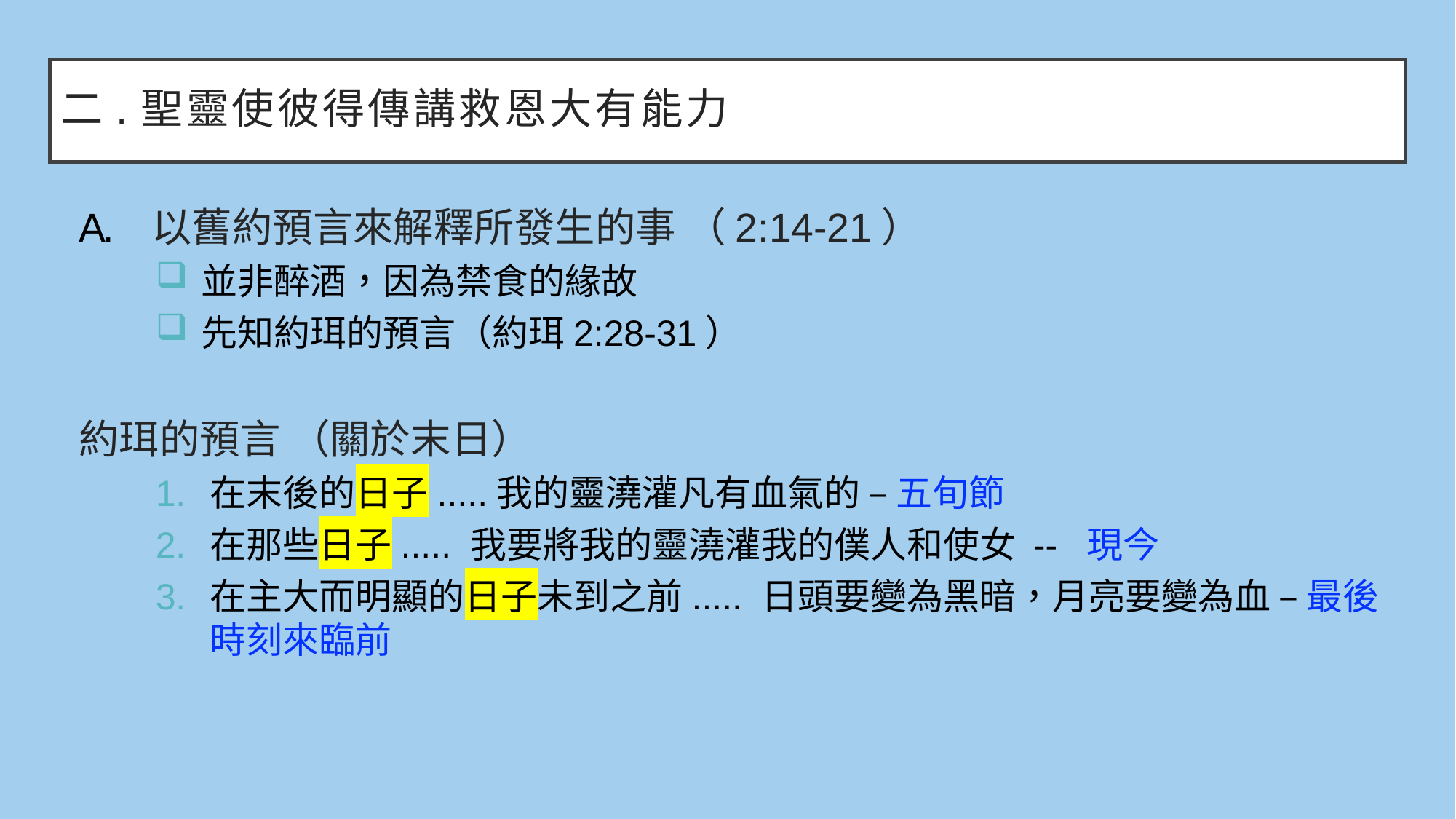

# 二.聖靈使彼得傳講救恩大有能力
以舊約預言來解釋所發生的事 （2:14-21）
並非醉酒，因為禁食的緣故
先知約珥的預言（約珥2:28-31）

約珥的預言 （關於末日）
在末後的日子.....我的靈澆灌凡有血氣的 – 五旬節
在那些日子..... 我要將我的靈澆灌我的僕人和使女 --  現今
在主大而明顯的日子未到之前..... 日頭要變為黑暗，月亮要變為血 – 最後時刻來臨前